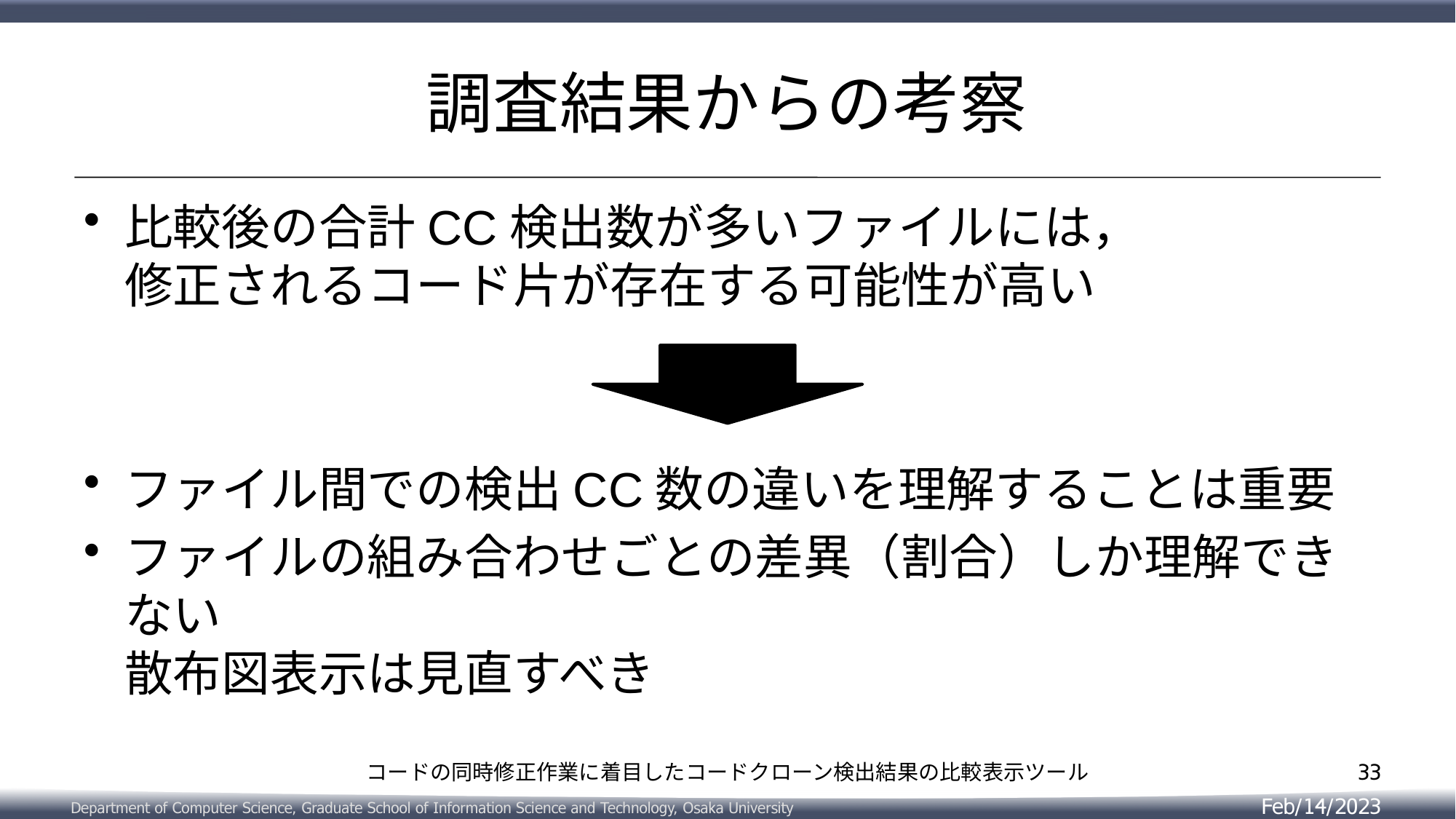

# 調査結果からの考察
比較後の合計CC検出数が多いファイルには，
修正されるコード片が存在する可能性が高い

ファイル間での検出CC数の違いを理解することは重要
ファイルの組み合わせごとの差異（割合）しか理解できない
散布図表示は見直すべき

33
コードの同時修正作業に着目したコードクローン検出結果の比較表示ツール
Feb/14/2023